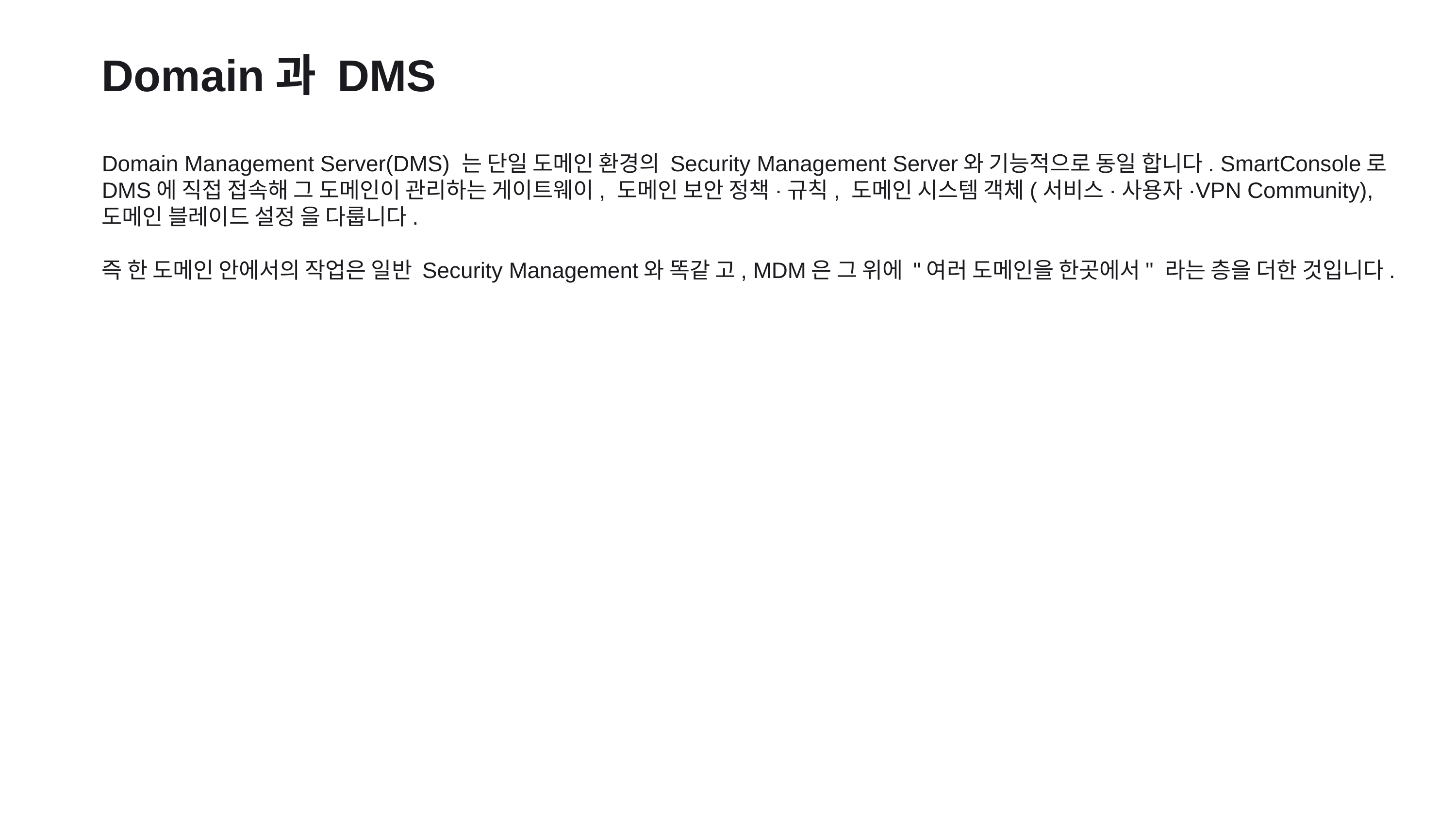

Domain과 DMS
Domain Management Server(DMS) 는 단일 도메인 환경의 Security Management Server와 기능적으로 동일 합니다. SmartConsole로 DMS에 직접 접속해 그 도메인이 관리하는 게이트웨이, 도메인 보안 정책·규칙, 도메인 시스템 객체(서비스·사용자·VPN Community), 도메인 블레이드 설정 을 다룹니다.

즉 한 도메인 안에서의 작업은 일반 Security Management와 똑같 고, MDM은 그 위에 "여러 도메인을 한곳에서" 라는 층을 더한 것입니다.